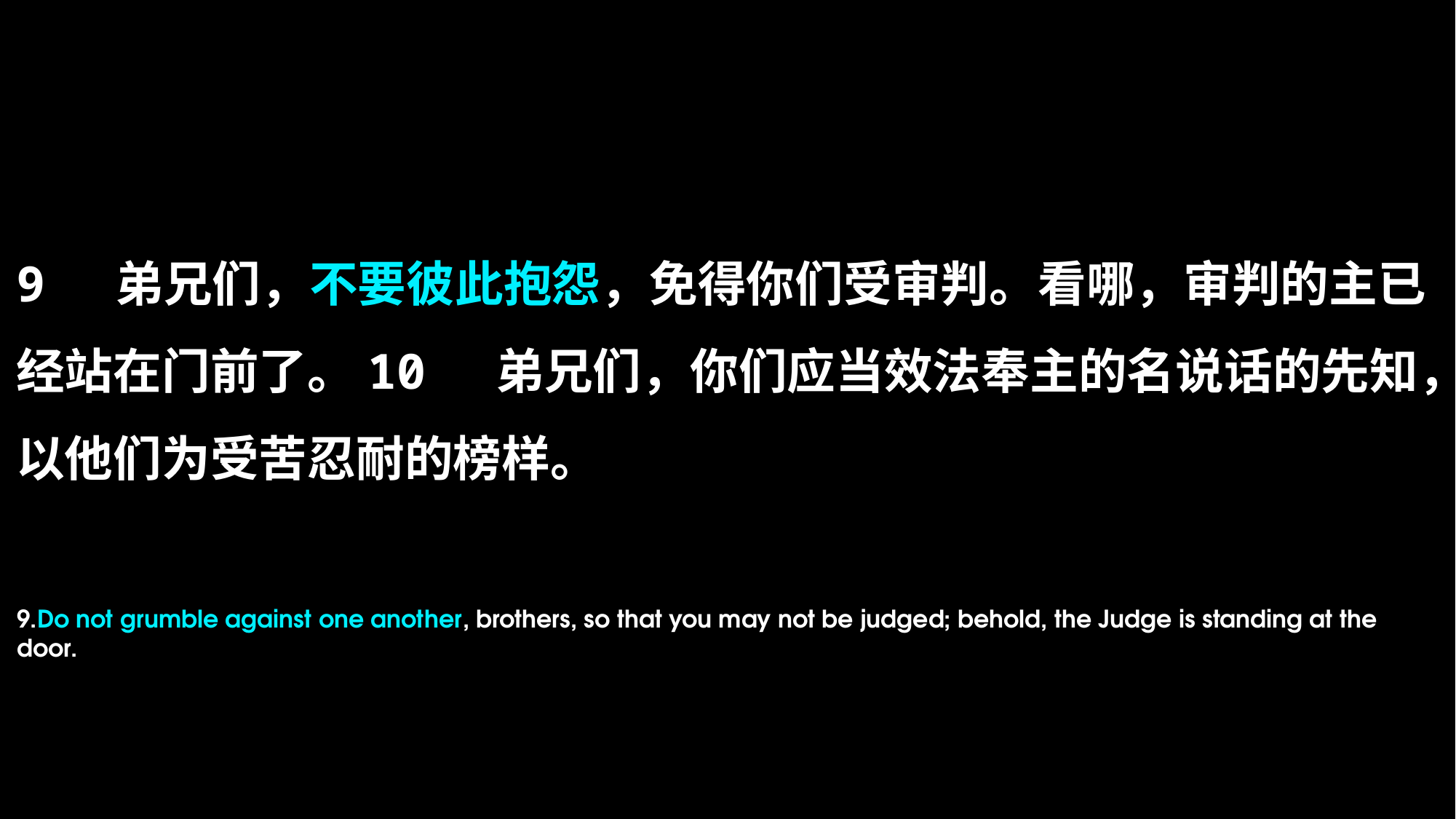

9  弟兄们，不要彼此抱怨，免得你们受审判。看哪，审判的主已经站在门前了。10  弟兄们，你们应当效法奉主的名说话的先知，以他们为受苦忍耐的榜样。
9.Do not grumble against one another, brothers, so that you may not be judged; behold, the Judge is standing at the door.